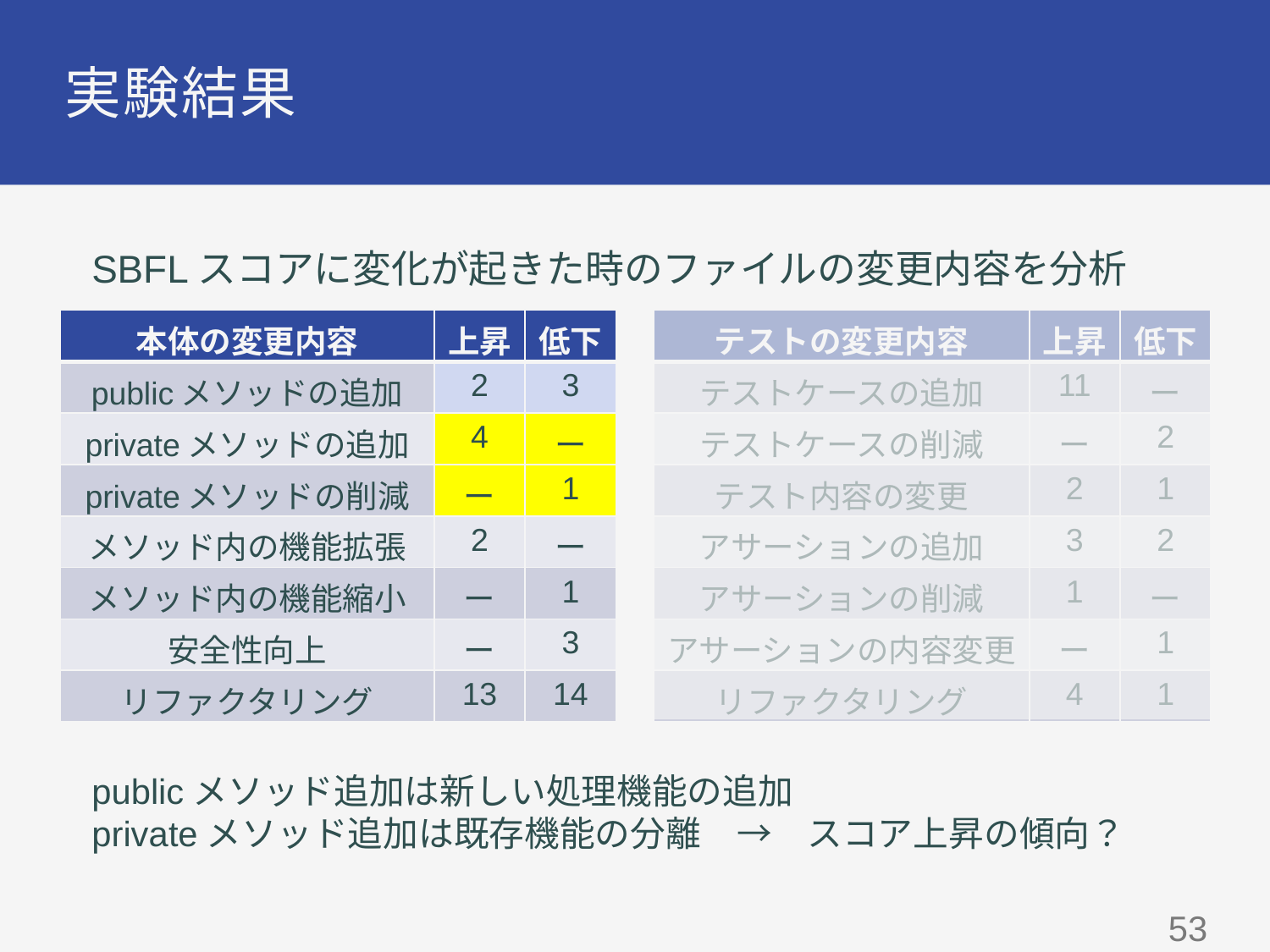

# 実験結果
SBFLスコアに変化が起きた時のファイルの変更内容を分析

| 本体の変更内容 | 上昇 | 低下 |
| --- | --- | --- |
| publicメソッドの追加 | 2 | 3 |
| privateメソッドの追加 | 4 | ー |
| privateメソッドの削減 | ー | 1 |
| メソッド内の機能拡張 | 2 | ー |
| メソッド内の機能縮小 | ー | 1 |
| 安全性向上 | ー | 3 |
| リファクタリング | 13 | 14 |
| テストの変更内容 | 上昇 | 低下 |
| --- | --- | --- |
| テストケースの追加 | 11 | ー |
| テストケースの削減 | ー | 2 |
| テスト内容の変更 | 2 | 1 |
| アサーションの追加 | 3 | 2 |
| アサーションの削減 | 1 | ー |
| アサーションの内容変更 | ー | 1 |
| リファクタリング | 4 | 1 |
publicメソッド追加は新しい処理機能の追加
privateメソッド追加は既存機能の分離　→　スコア上昇の傾向？
53